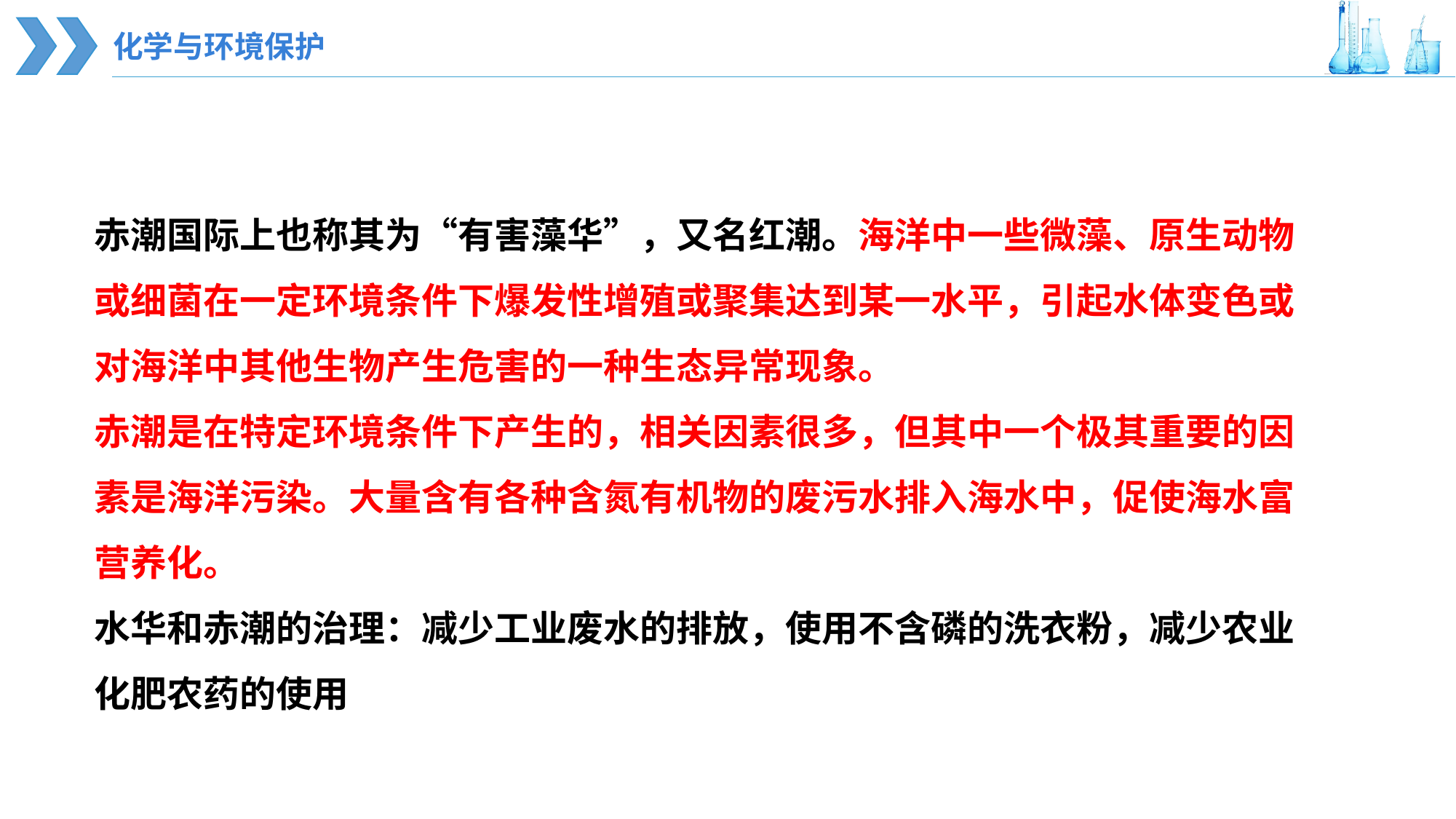

赤潮国际上也称其为“有害藻华”，又名红潮。海洋中一些微藻、原生动物或细菌在一定环境条件下爆发性增殖或聚集达到某一水平，引起水体变色或对海洋中其他生物产生危害的一种生态异常现象。
赤潮是在特定环境条件下产生的，相关因素很多，但其中一个极其重要的因素是海洋污染。大量含有各种含氮有机物的废污水排入海水中，促使海水富营养化。
水华和赤潮的治理：减少工业废水的排放，使用不含磷的洗衣粉，减少农业化肥农药的使用